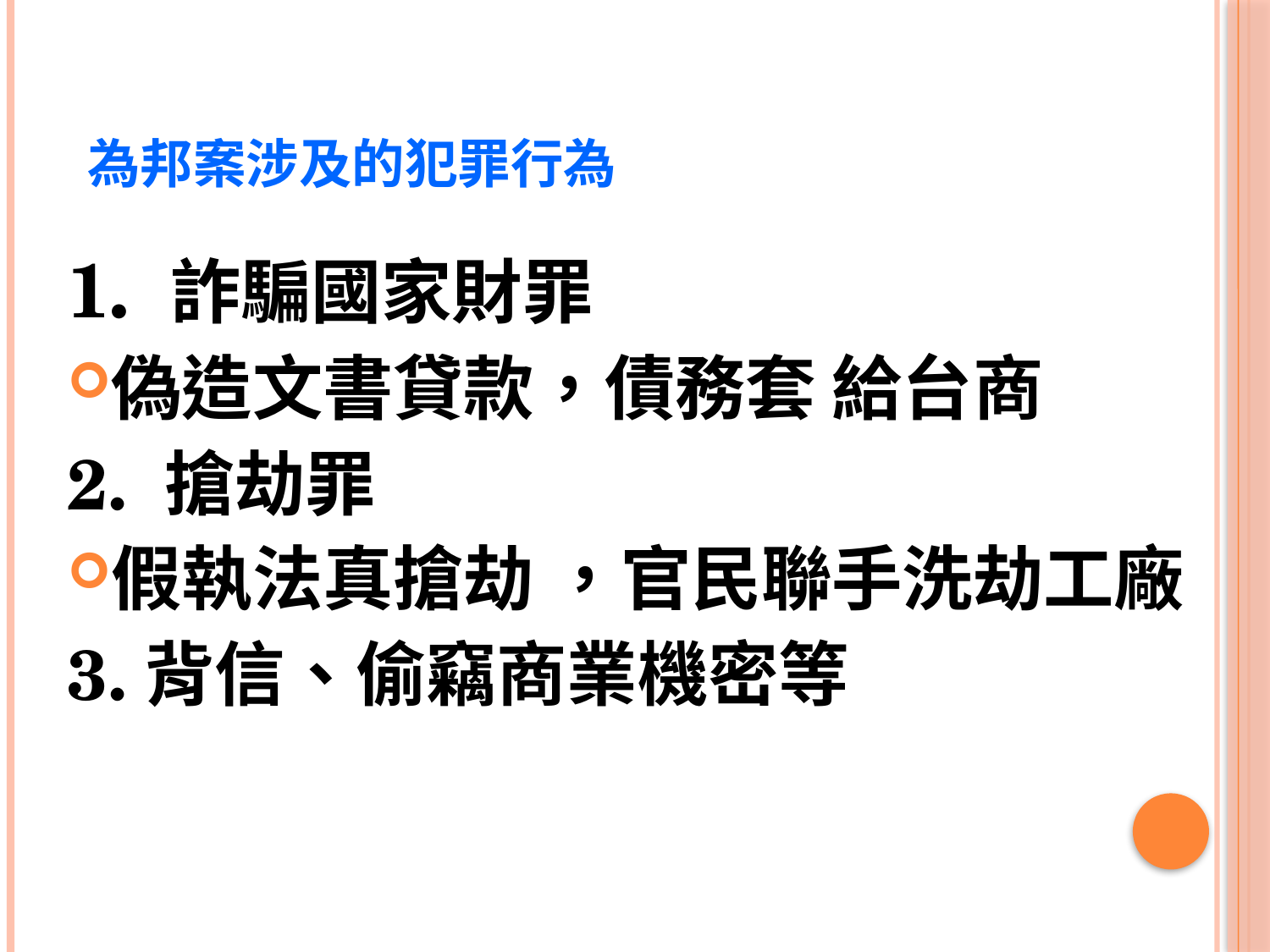

# 為邦案涉及的犯罪行為
1. 詐騙國家財罪
偽造文書貸款，債務套 給台商
2. 搶劫罪
假執法真搶劫 ，官民聯手洗劫工廠
3.背信、偷竊商業機密等